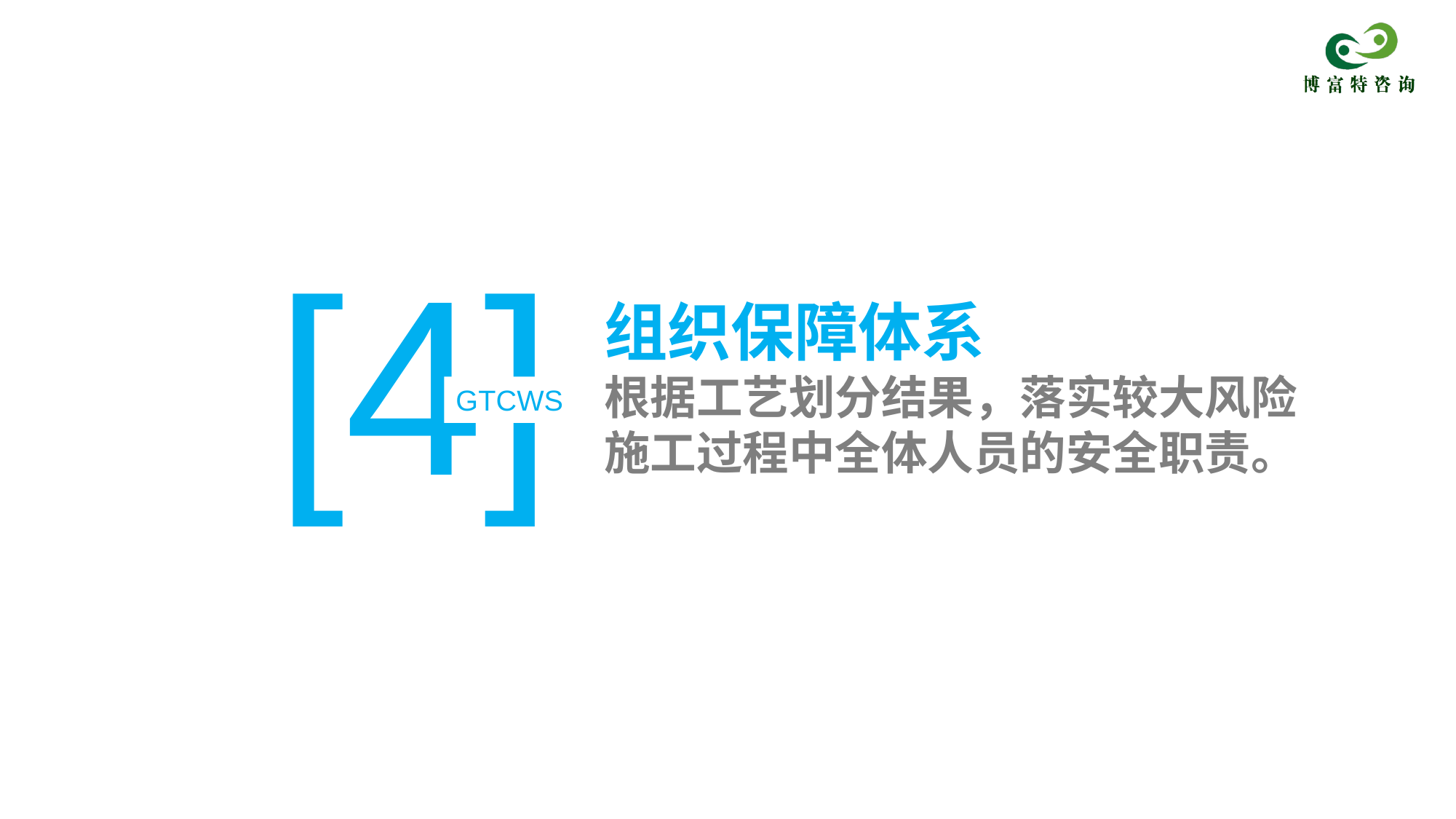

[4]
组织保障体系
根据工艺划分结果，落实较大风险
施工过程中全体人员的安全职责。
GTCWS